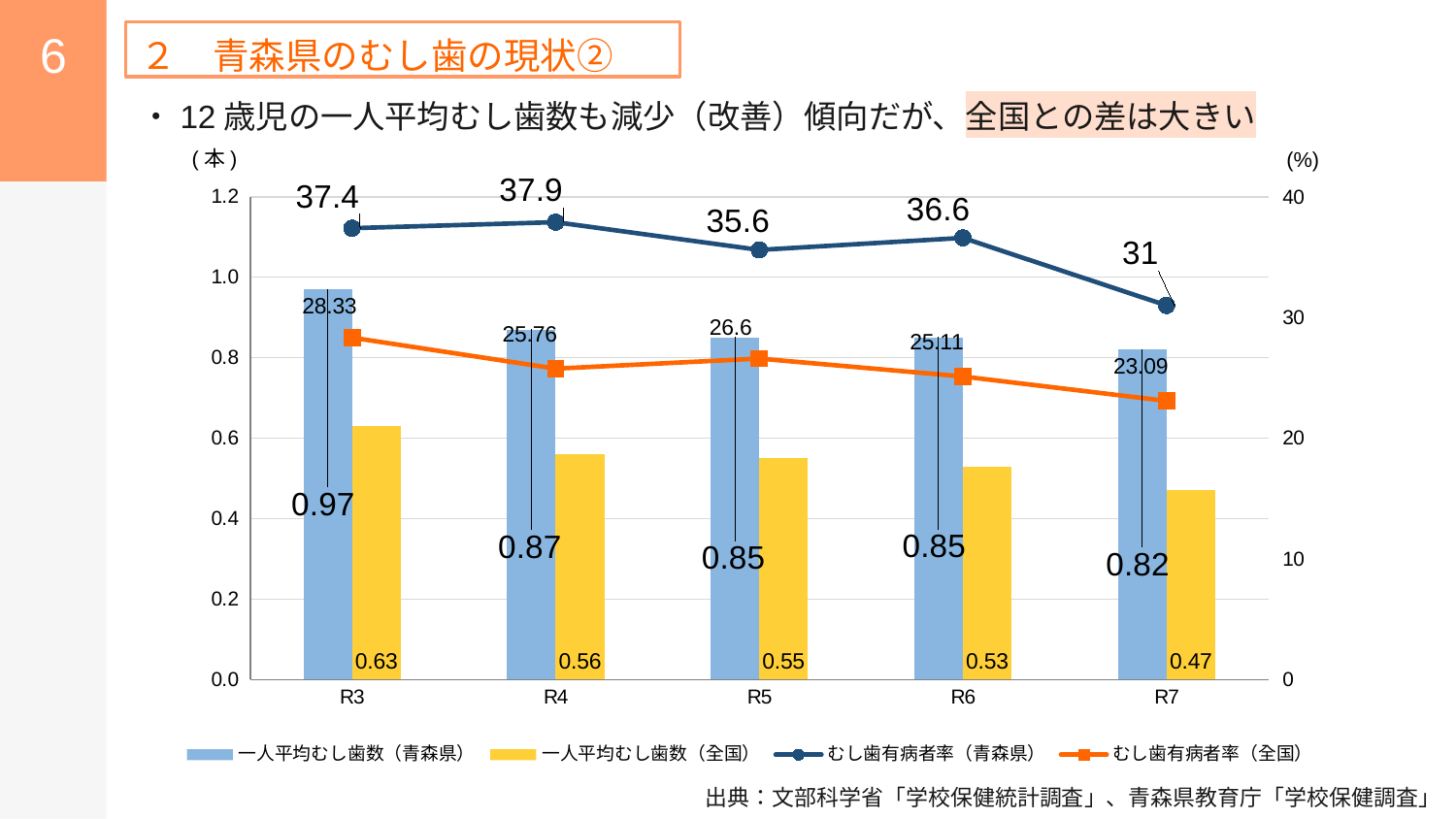

6
２　青森県のむし歯の現状②
・12歳児の一人平均むし歯数も減少（改善）傾向だが、全国との差は大きい
(本)
(%)

### Chart

| Category | 一人平均むし歯数（青森県） | 一人平均むし歯数（全国） | むし歯有病者率（青森県） | むし歯有病者率（全国） |
|---|---|---|---|---|
| R3 | 0.97 | 0.63 | 37.4 | 28.33 |
| R4 | 0.87 | 0.56 | 37.9 | 25.76 |
| R5 | 0.85 | 0.55 | 35.6 | 26.6 |
| R6 | 0.85 | 0.53 | 36.6 | 25.11 |
| R7 | 0.82 | 0.47 | 31.0 | 23.09 |
出典：文部科学省「学校保健統計調査」、青森県教育庁「学校保健調査」